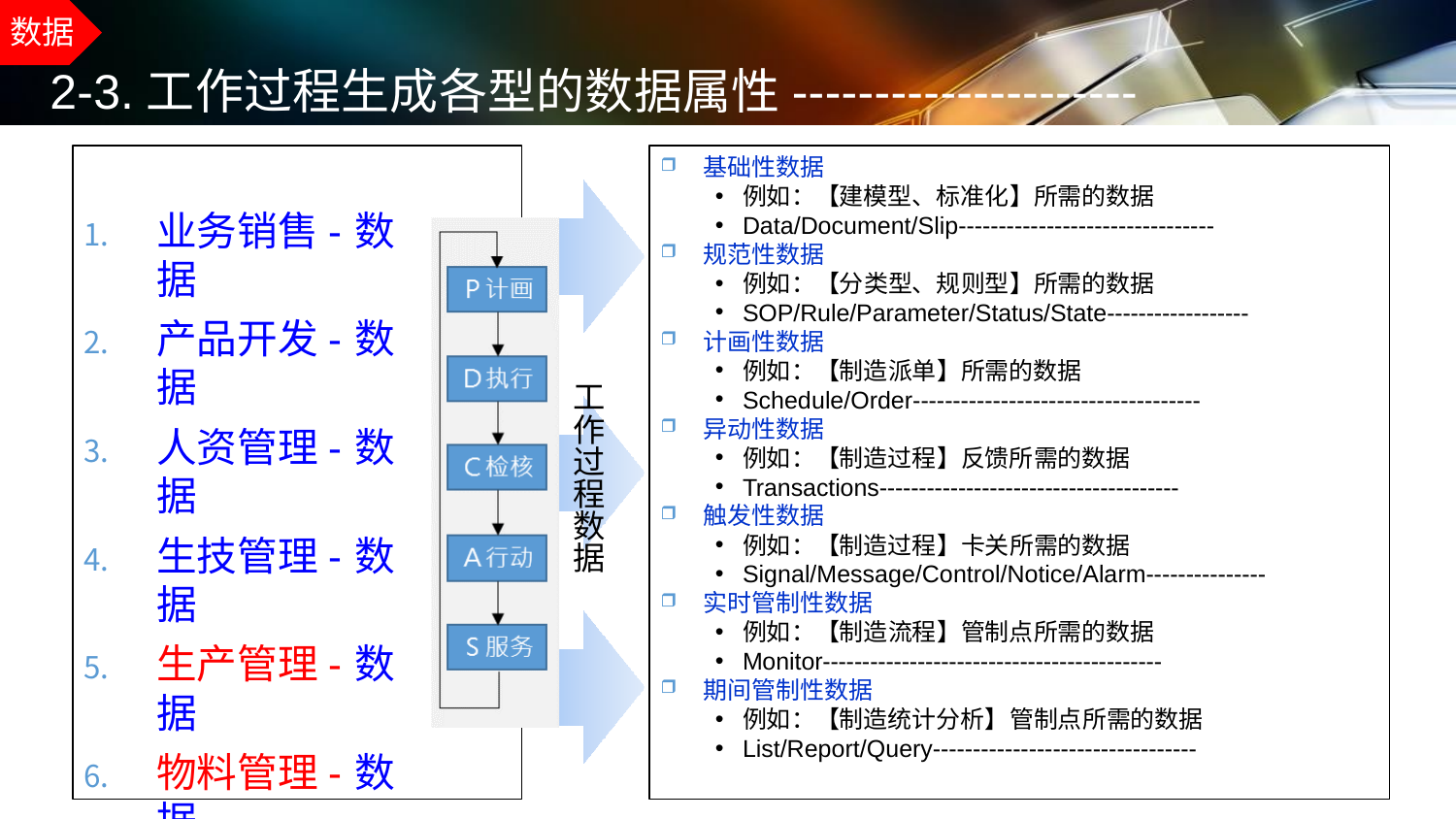

数据
# 2-3.工作过程生成各型的数据属性---------------------

基础性数据
例如：【建模型、标准化】所需的数据
Data/Document/Slip--------------------------------
规范性数据
例如：【分类型、规则型】所需的数据
SOP/Rule/Parameter/Status/State------------------
计画性数据
例如：【制造派单】所需的数据
Schedule/Order------------------------------------
异动性数据
例如：【制造过程】反馈所需的数据
Transactions--------------------------------------
触发性数据
例如：【制造过程】卡关所需的数据
Signal/Message/Control/Notice/Alarm---------------
实时管制性数据
例如：【制造流程】管制点所需的数据
Monitor-------------------------------------------
期间管制性数据
例如：【制造统计分析】管制点所需的数据
List/Report/Query---------------------------------

业务销售-数据
产品开发-数据
人资管理-数据
生技管理-数据
生产管理-数据
物料管理-数据
品质管理-数据
设备管理-数据
车间管理-数据

工 作 过 程 数 据